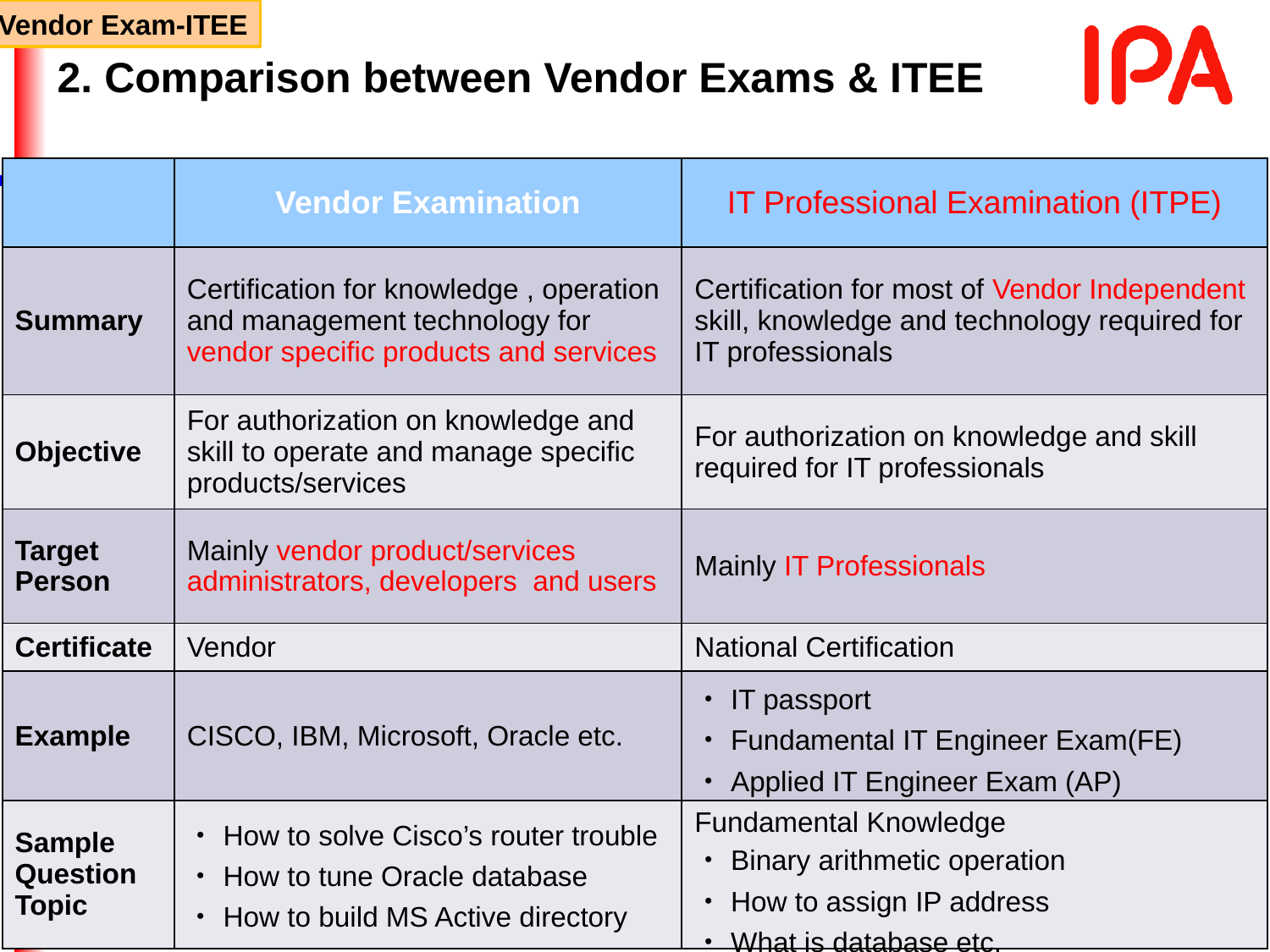

Vendor Exam-ITEE
2. Comparison between Vendor Exams & ITEE
|  | Vendor Examination | IT Professional Examination (ITPE) |
| --- | --- | --- |
| Summary | Certification for knowledge , operation and management technology for vendor specific products and services | Certification for most of Vendor Independent skill, knowledge and technology required for IT professionals |
| Objective | For authorization on knowledge and skill to operate and manage specific products/services | For authorization on knowledge and skill required for IT professionals |
| Target Person | Mainly vendor product/services administrators, developers and users | Mainly IT Professionals |
| Certificate | Vendor | National Certification |
| Example | CISCO, IBM, Microsoft, Oracle etc. | ・IT passport ・Fundamental IT Engineer Exam(FE) ・Applied IT Engineer Exam (AP) |
| Sample Question Topic | ・How to solve Cisco’s router trouble ・How to tune Oracle database ・How to build MS Active directory | Fundamental Knowledge ・Binary arithmetic operation ・How to assign IP address ・What is database etc. |
25